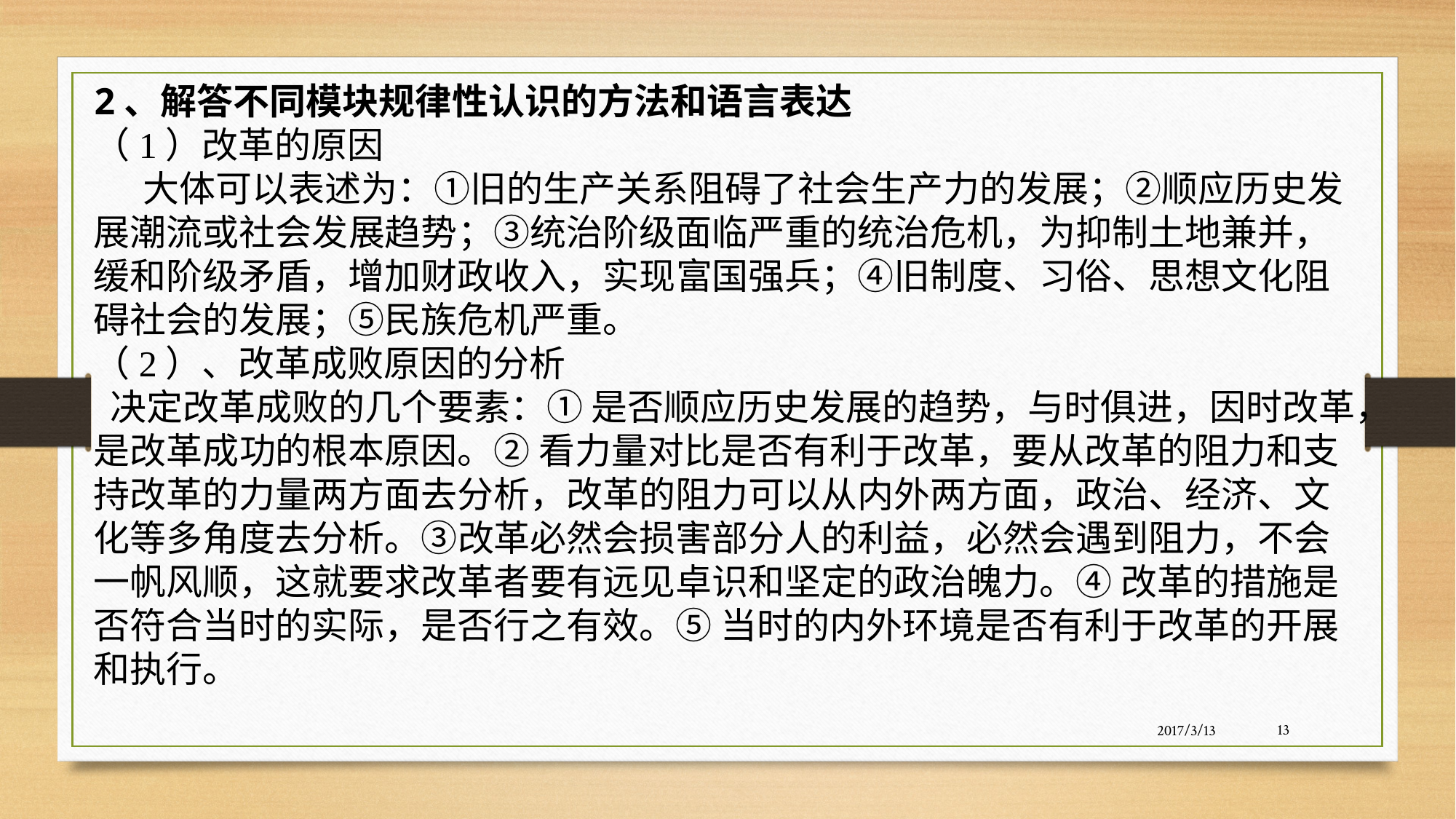

2、解答不同模块规律性认识的方法和语言表达
（1）改革的原因
      大体可以表述为：①旧的生产关系阻碍了社会生产力的发展；②顺应历史发展潮流或社会发展趋势；③统治阶级面临严重的统治危机，为抑制土地兼并，缓和阶级矛盾，增加财政收入，实现富国强兵；④旧制度、习俗、思想文化阻碍社会的发展；⑤民族危机严重。
（2）、改革成败原因的分析
  决定改革成败的几个要素：① 是否顺应历史发展的趋势，与时俱进，因时改革，是改革成功的根本原因。② 看力量对比是否有利于改革，要从改革的阻力和支持改革的力量两方面去分析，改革的阻力可以从内外两方面，政治、经济、文化等多角度去分析。③改革必然会损害部分人的利益，必然会遇到阻力，不会一帆风顺，这就要求改革者要有远见卓识和坚定的政治魄力。④ 改革的措施是否符合当时的实际，是否行之有效。⑤ 当时的内外环境是否有利于改革的开展和执行。

2017/3/13
13